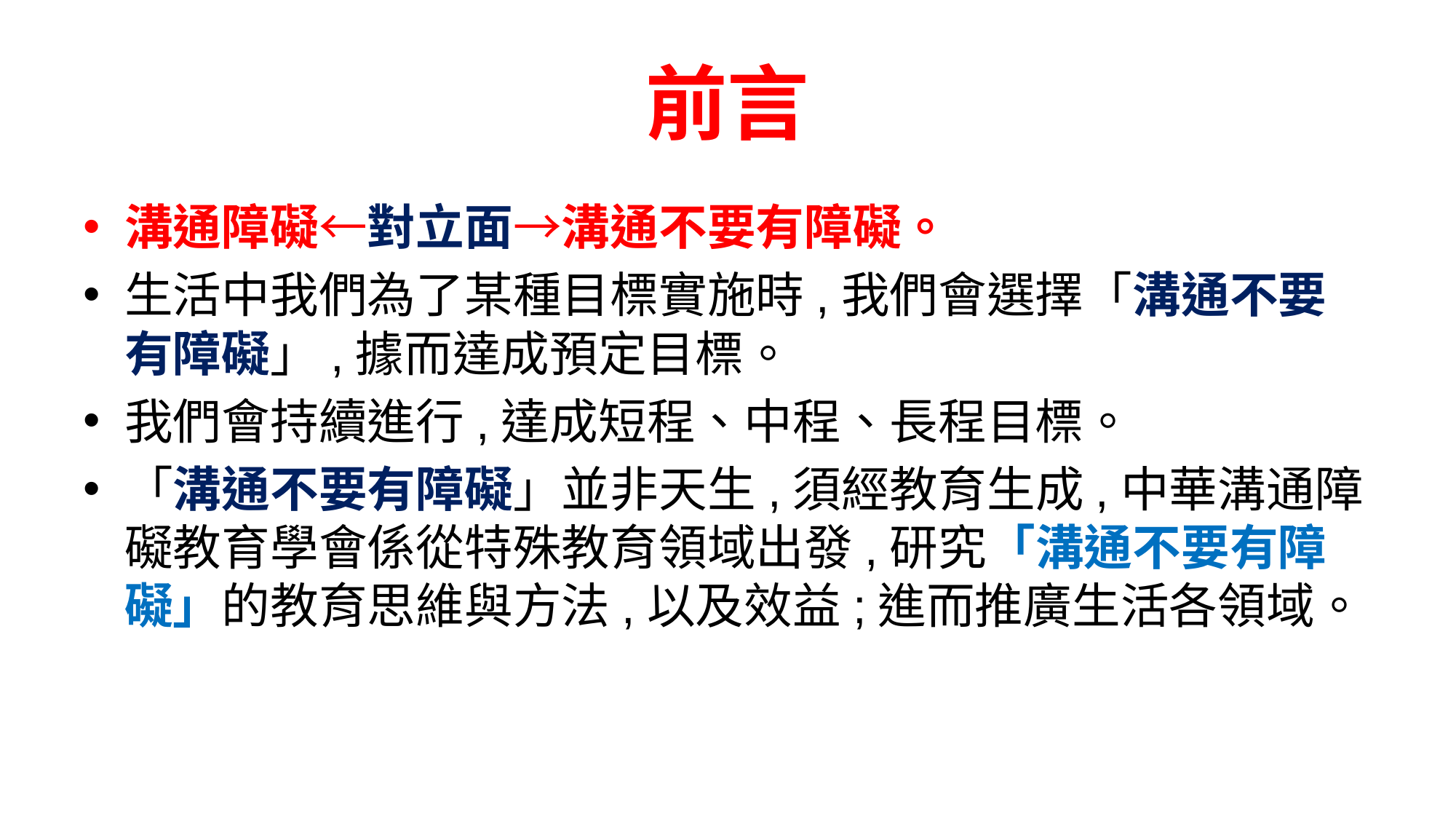

# 前言
溝通障礙←對立面→溝通不要有障礙。
生活中我們為了某種目標實施時,我們會選擇「溝通不要有障礙」,據而達成預定目標。
我們會持續進行,達成短程、中程、長程目標。
「溝通不要有障礙」並非天生,須經教育生成,中華溝通障礙教育學會係從特殊教育領域出發,研究「溝通不要有障礙」的教育思維與方法,以及效益;進而推廣生活各領域。